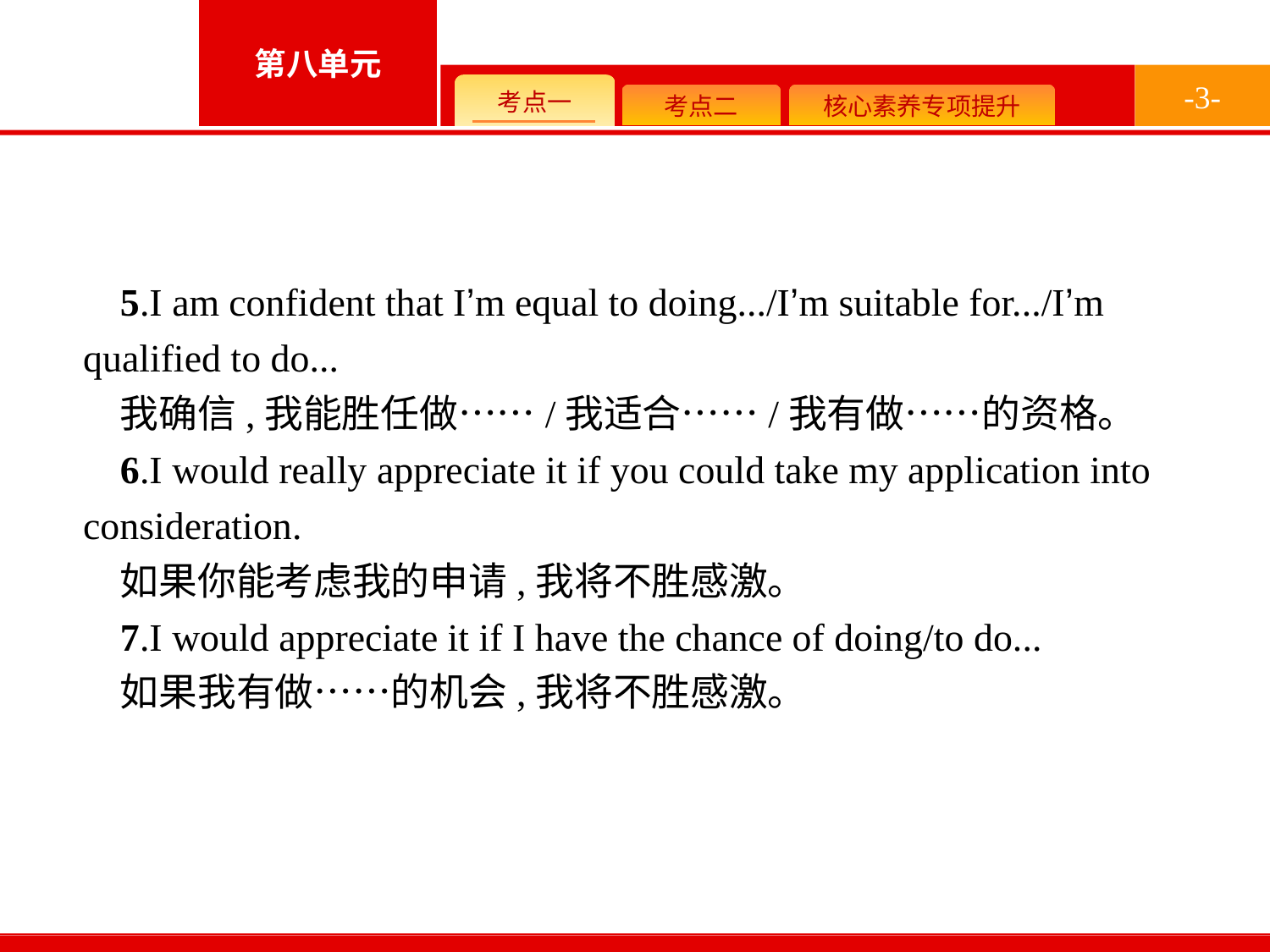

-3-
5.I am confident that I’m equal to doing.../I’m suitable for.../I’m qualified to do...
我确信,我能胜任做……/我适合……/我有做……的资格。
6.I would really appreciate it if you could take my application into consideration.
如果你能考虑我的申请,我将不胜感激。
7.I would appreciate it if I have the chance of doing/to do...
如果我有做……的机会,我将不胜感激。